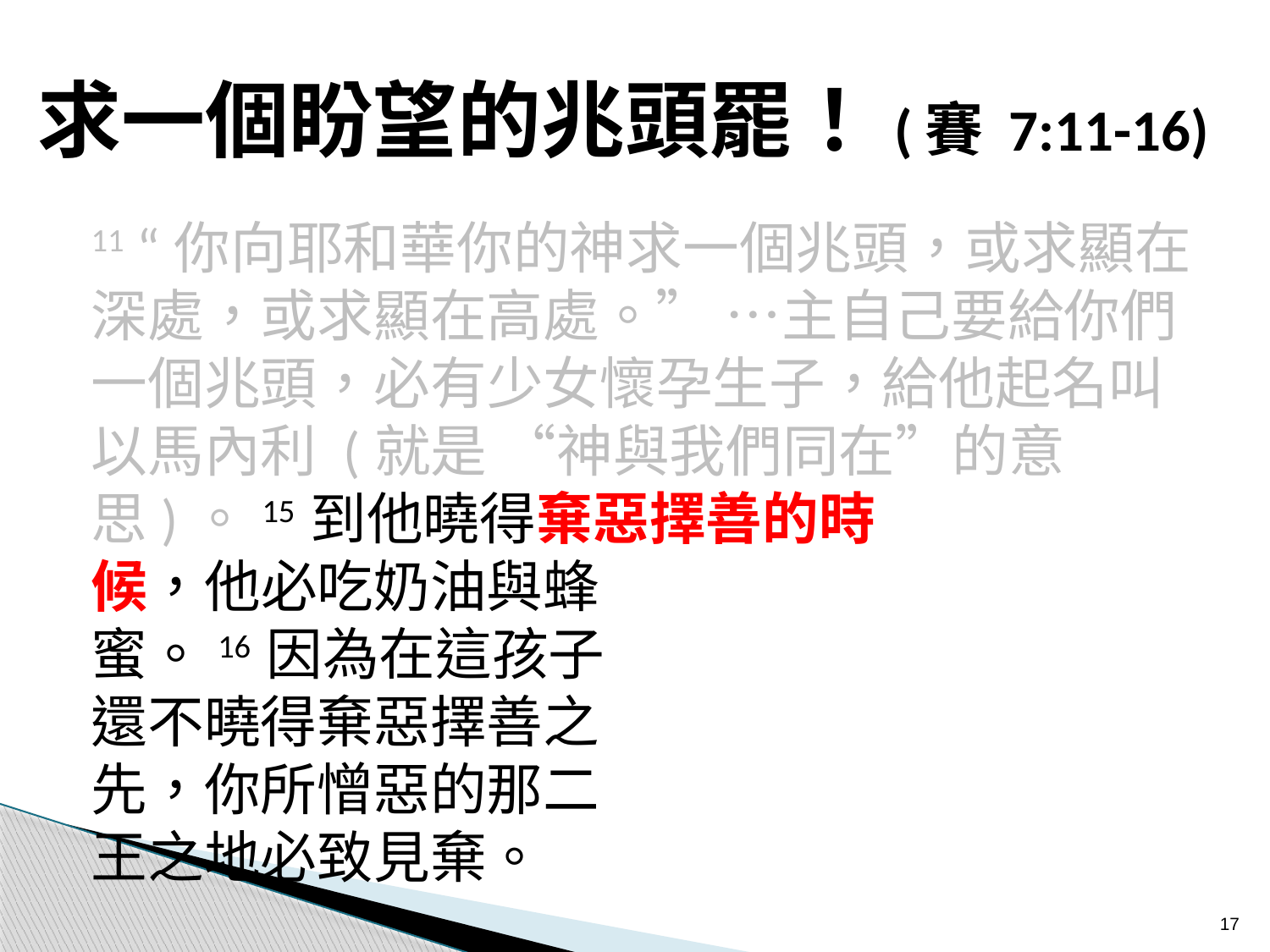

# 求一個盼望的兆頭罷！(賽 7:11-16)
11 “你向耶和華你的神求一個兆頭，或求顯在深處，或求顯在高處。” …主自己要給你們一個兆頭，必有少女懷孕生子，給他起名叫以馬內利 (就是 “神與我們同在”的意思)。15 到他曉得棄惡擇善的時
候，他必吃奶油與蜂
蜜。16 因為在這孩子
還不曉得棄惡擇善之
先，你所憎惡的那二
王之地必致見棄。
17